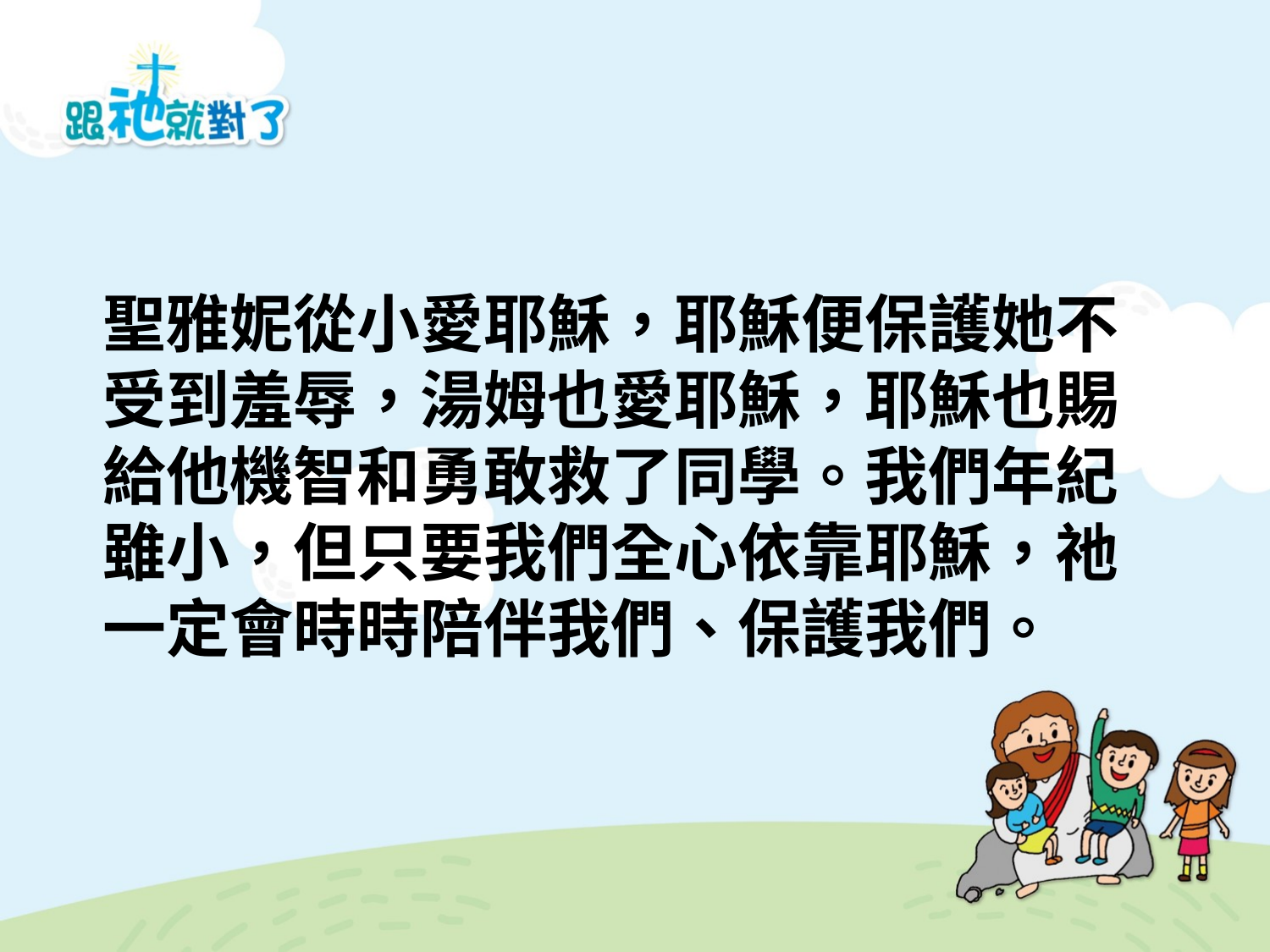

聖雅妮從小愛耶穌，耶穌便保護她不受到羞辱，湯姆也愛耶穌，耶穌也賜給他機智和勇敢救了同學。我們年紀雖小，但只要我們全心依靠耶穌，祂一定會時時陪伴我們、保護我們。